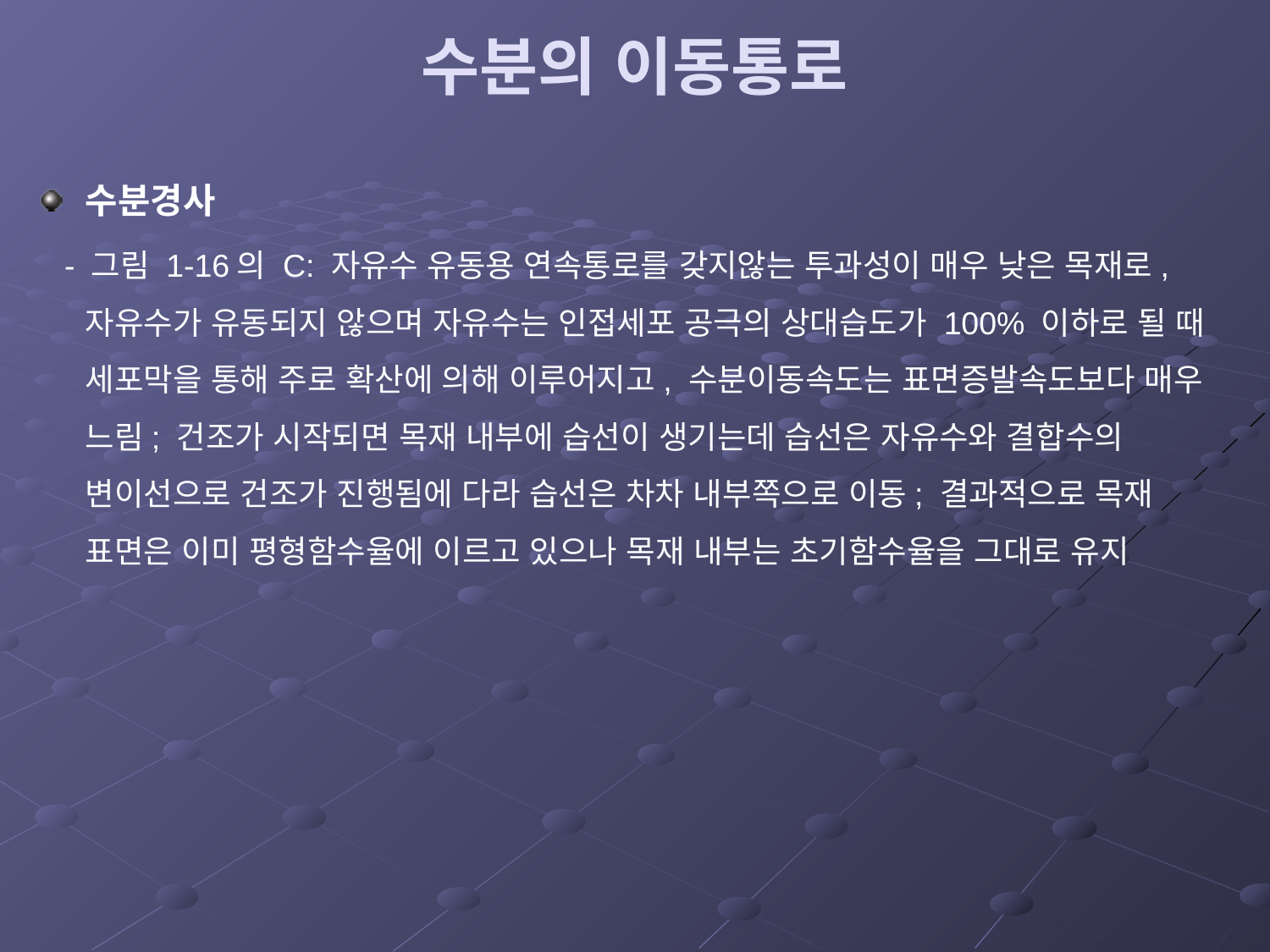

# 수분의 이동통로
수분경사
   - 그림 1-16의 C: 자유수 유동용 연속통로를 갖지않는 투과성이 매우 낮은 목재로, 자유수가 유동되지 않으며 자유수는 인접세포 공극의 상대습도가 100% 이하로 될 때 세포막을 통해 주로 확산에 의해 이루어지고, 수분이동속도는 표면증발속도보다 매우 느림; 건조가 시작되면 목재 내부에 습선이 생기는데 습선은 자유수와 결합수의 변이선으로 건조가 진행됨에 다라 습선은 차차 내부쪽으로 이동; 결과적으로 목재 표면은 이미 평형함수율에 이르고 있으나 목재 내부는 초기함수율을 그대로 유지